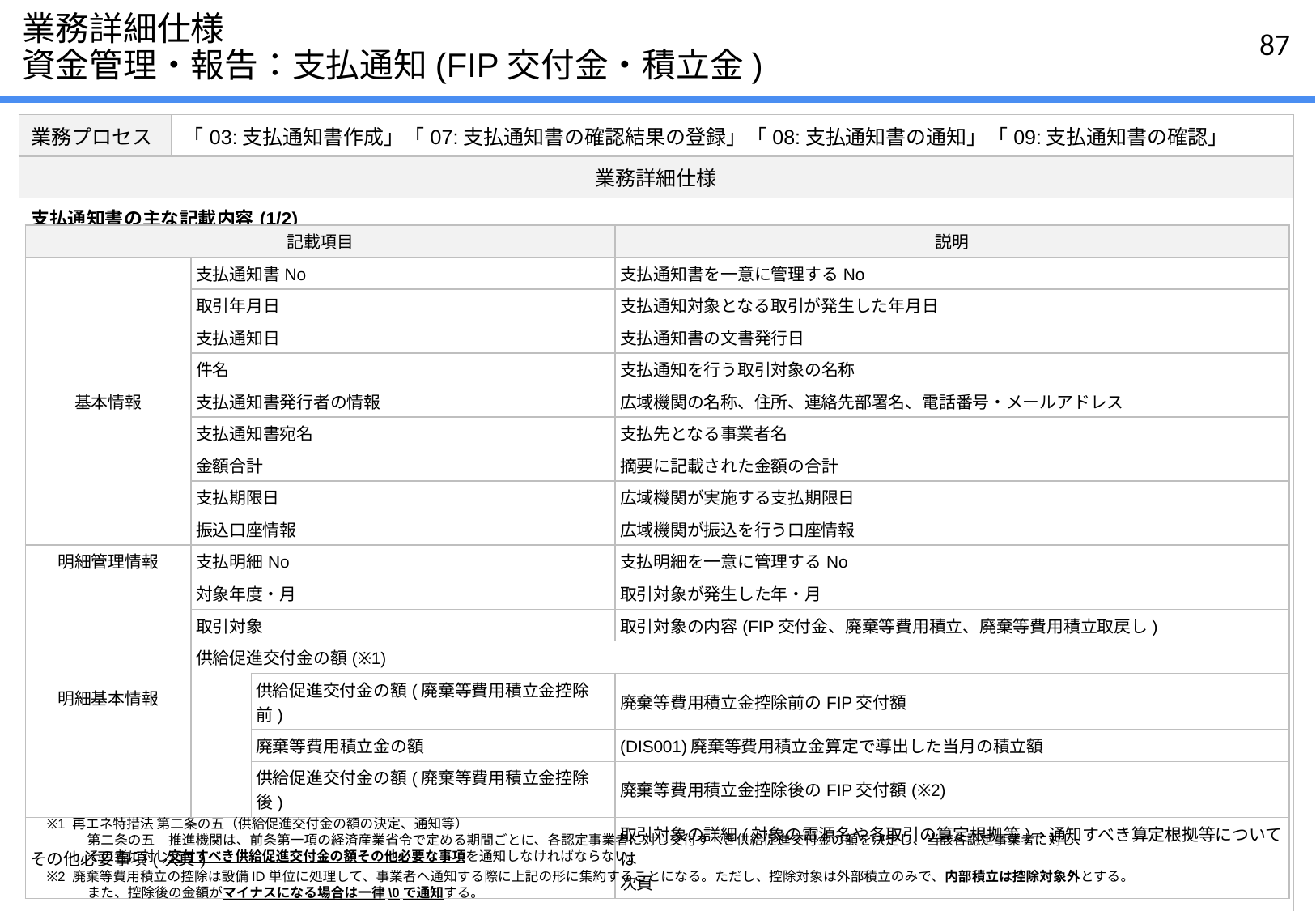

# 業務詳細仕様 資金管理・報告：支払通知(FIP交付金・積立金)
| 業務プロセス | 「03:支払通知書作成」「07:支払通知書の確認結果の登録」「08:支払通知書の通知」「09:支払通知書の確認」 |
| --- | --- |
| 業務詳細仕様 |  |
| 支払通知書の主な記載内容(1/2) |  |
| 記載項目 |  |  | 説明 |
| --- | --- | --- | --- |
| 基本情報 | 支払通知書No |  | 支払通知書を一意に管理するNo |
|  | 取引年月日 |  | 支払通知対象となる取引が発生した年月日 |
|  | 支払通知日 |  | 支払通知書の文書発行日 |
|  | 件名 |  | 支払通知を行う取引対象の名称 |
|  | 支払通知書発行者の情報 |  | 広域機関の名称、住所、連絡先部署名、電話番号・メールアドレス |
|  | 支払通知書宛名 |  | 支払先となる事業者名 |
|  | 金額合計 |  | 摘要に記載された金額の合計 |
|  | 支払期限日 |  | 広域機関が実施する支払期限日 |
|  | 振込口座情報 |  | 広域機関が振込を行う口座情報 |
| 明細管理情報 | 支払明細No |  | 支払明細を一意に管理するNo |
| 明細基本情報 | 対象年度・月 |  | 取引対象が発生した年・月 |
|  | 取引対象 |  | 取引対象の内容(FIP交付金、廃棄等費用積立、廃棄等費用積立取戻し) |
|  | 供給促進交付金の額(※1) |  |  |
|  |  | 供給促進交付金の額(廃棄等費用積立金控除前) | 廃棄等費用積立金控除前のFIP交付額 |
|  |  | 廃棄等費用積立金の額 | (DIS001)廃棄等費用積立金算定で導出した当月の積立額 |
|  |  | 供給促進交付金の額(廃棄等費用積立金控除後) | 廃棄等費用積立金控除後のFIP交付額(※2) |
| その他必要事項(次頁) |  |  | 取引対象の詳細(対象の電源名や各取引の算定根拠等)⇒通知すべき算定根拠等については 次頁 |
※1 再エネ特措法 第二条の五（供給促進交付金の額の決定、通知等）
　　　第二条の五　推進機関は、前条第一項の経済産業省令で定める期間ごとに、各認定事業者に対し交付すべき供給促進交付金の額を決定し、当該各認定事業者に対し、
　　　その者に対し交付すべき供給促進交付金の額その他必要な事項を通知しなければならない。

※2 廃棄等費用積立の控除は設備ID単位に処理して、事業者へ通知する際に上記の形に集約することになる。ただし、控除対象は外部積立のみで、内部積立は控除対象外とする。
　　　また、控除後の金額がマイナスになる場合は一律\0で通知する。